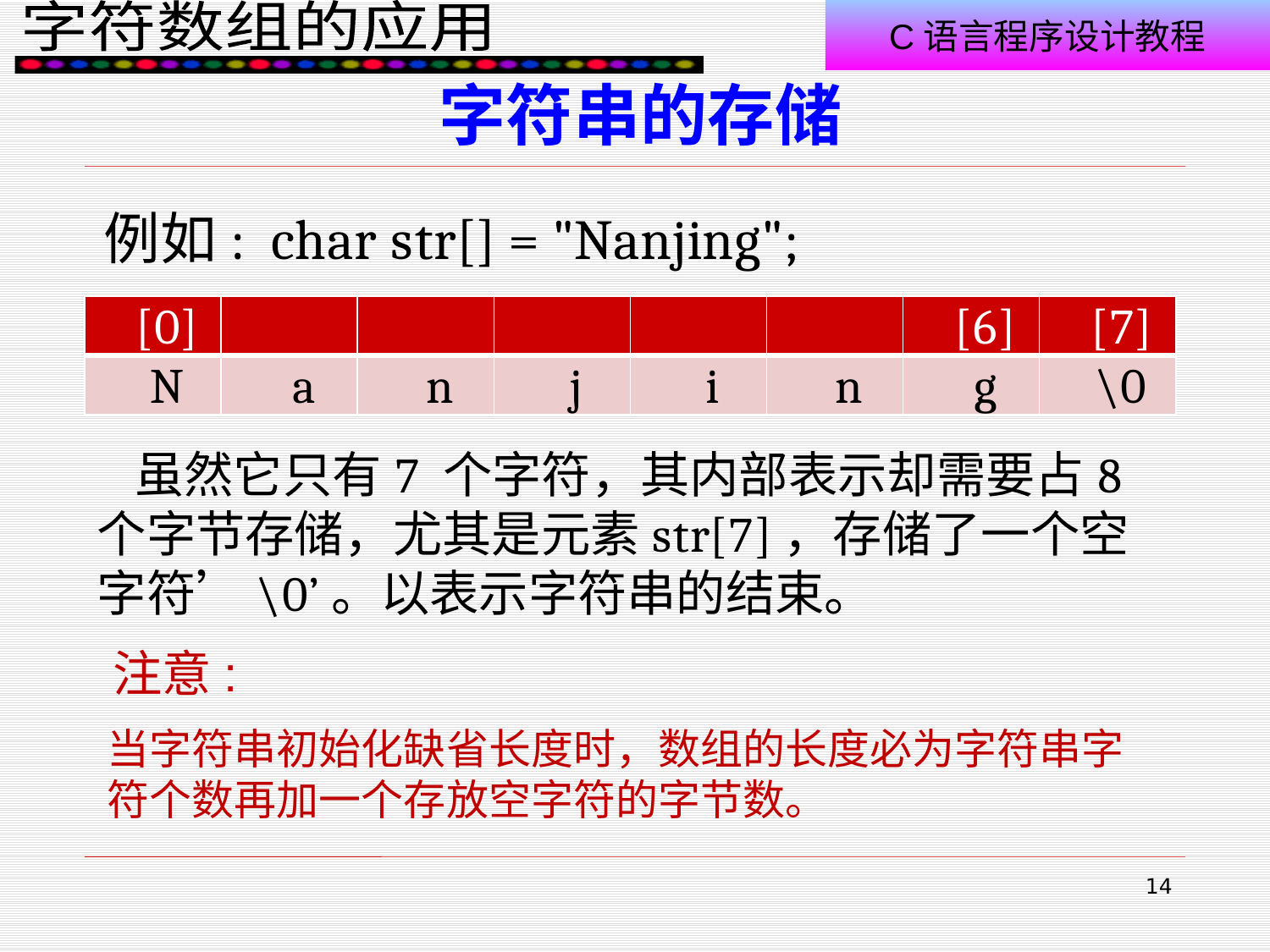

# 字符串的存储
例如:  char str[] = "Nanjing";
| [0] |  |  |  |  |  | [6] | [7] |
| --- | --- | --- | --- | --- | --- | --- | --- |
| N | a | n | j | i | n | g | \0 |
虽然它只有7 个字符，其内部表示却需要占8 个字节存储，尤其是元素str[7]，存储了一个空字符’\0’。以表示字符串的结束。
注意:
当字符串初始化缺省长度时，数组的长度必为字符串字符个数再加一个存放空字符的字节数。
14